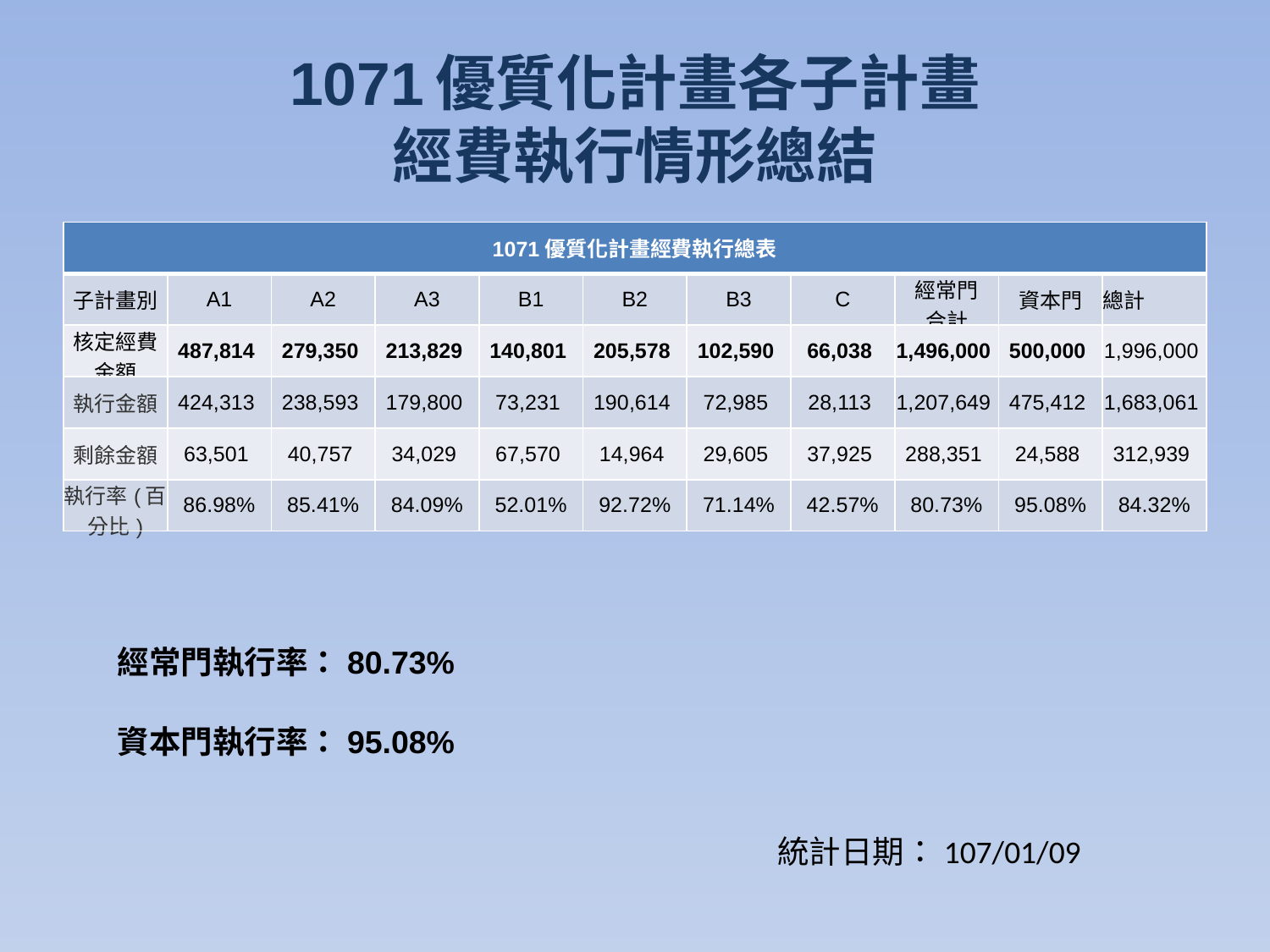

# 1071優質化計畫各子計畫 經費執行情形總結
| 1071優質化計畫經費執行總表 |  |  |  |  |  |  |  |  |  |  |
| --- | --- | --- | --- | --- | --- | --- | --- | --- | --- | --- |
| 子計畫別 | A1 | A2 | A3 | B1 | B2 | B3 | C | 經常門 合計 | 資本門 | 總計 |
| 核定經費金額 | 487,814 | 279,350 | 213,829 | 140,801 | 205,578 | 102,590 | 66,038 | 1,496,000 | 500,000 | 1,996,000 |
| 執行金額 | 424,313 | 238,593 | 179,800 | 73,231 | 190,614 | 72,985 | 28,113 | 1,207,649 | 475,412 | 1,683,061 |
| 剩餘金額 | 63,501 | 40,757 | 34,029 | 67,570 | 14,964 | 29,605 | 37,925 | 288,351 | 24,588 | 312,939 |
| 執行率(百分比) | 86.98% | 85.41% | 84.09% | 52.01% | 92.72% | 71.14% | 42.57% | 80.73% | 95.08% | 84.32% |
經常門執行率：80.73%
資本門執行率：95.08%
統計日期：107/01/09